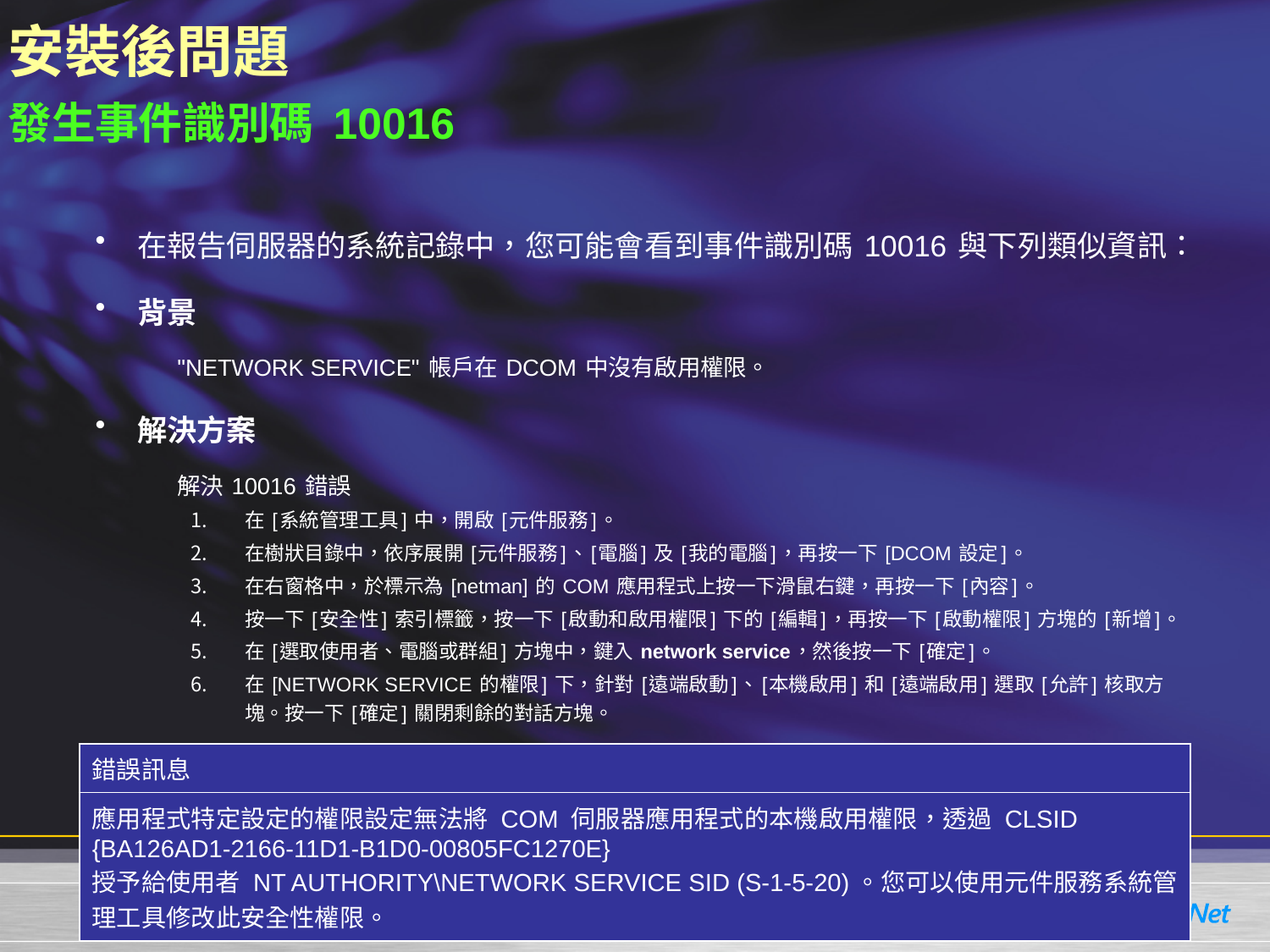

# 安裝後問題 發生事件識別碼 10016
在報告伺服器的系統記錄中，您可能會看到事件識別碼 10016 與下列類似資訊：
背景
"NETWORK SERVICE" 帳戶在 DCOM 中沒有啟用權限。
解決方案
解決 10016 錯誤
在 [系統管理工具] 中，開啟 [元件服務]。
在樹狀目錄中，依序展開 [元件服務]、[電腦] 及 [我的電腦]，再按一下 [DCOM 設定]。
在右窗格中，於標示為 [netman] 的 COM 應用程式上按一下滑鼠右鍵，再按一下 [內容]。
按一下 [安全性] 索引標籤，按一下 [啟動和啟用權限] 下的 [編輯]，再按一下 [啟動權限] 方塊的 [新增]。
在 [選取使用者、電腦或群組] 方塊中，鍵入 network service，然後按一下 [確定]。
在 [NETWORK SERVICE 的權限] 下，針對 [遠端啟動]、[本機啟用] 和 [遠端啟用] 選取 [允許] 核取方塊。按一下 [確定] 關閉剩餘的對話方塊。
| 錯誤訊息 |
| --- |
| 應用程式特定設定的權限設定無法將 COM 伺服器應用程式的本機啟用權限，透過 CLSID {BA126AD1-2166-11D1-B1D0-00805FC1270E} 授予給使用者 NT AUTHORITY\NETWORK SERVICE SID (S-1-5-20)。您可以使用元件服務系統管理工具修改此安全性權限。 |